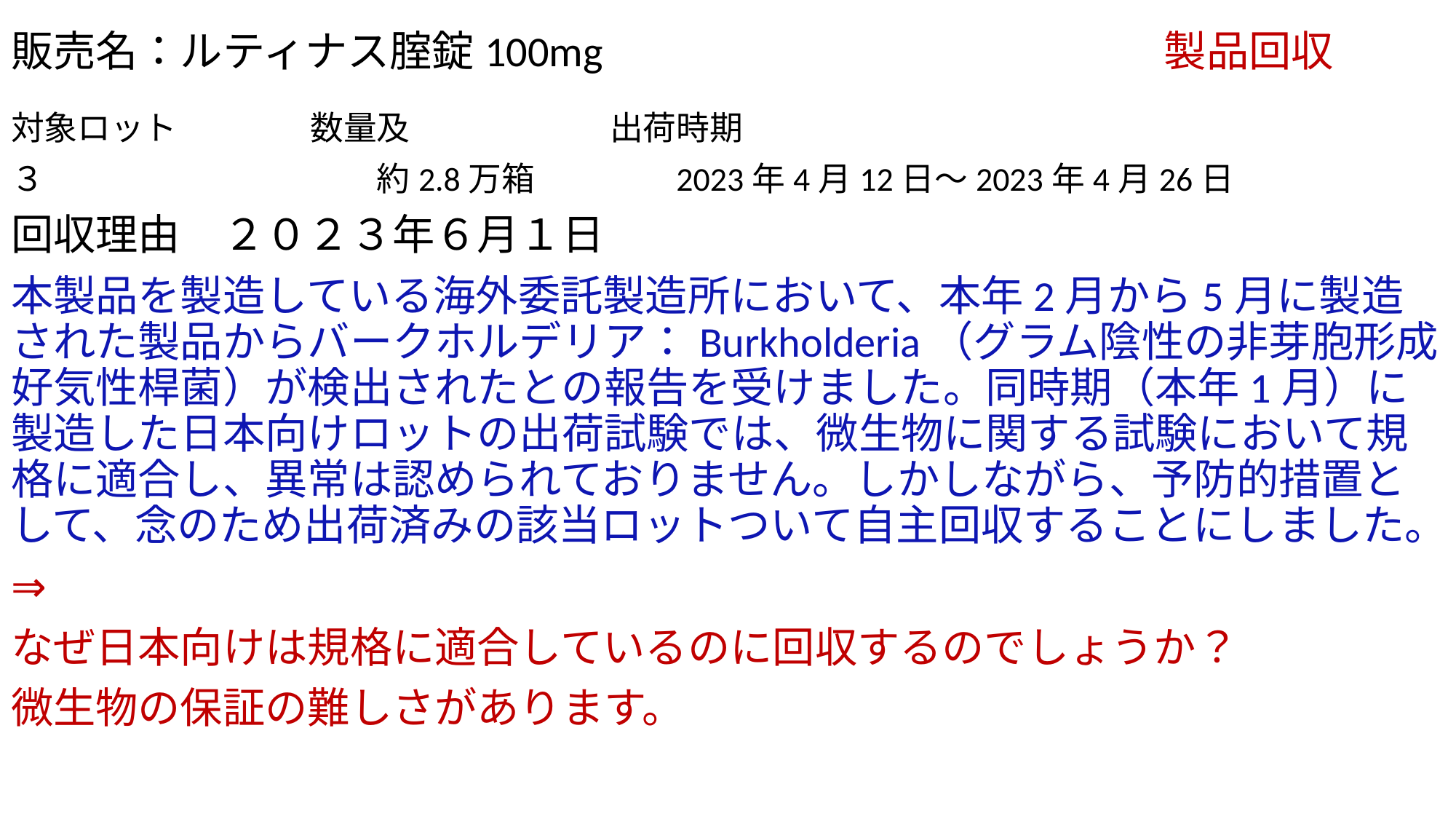

# 販売名：ルティナス腟錠100mg　　　　　　　　　　　　　製品回収
対象ロット　　　　数量及　　　　　　出荷時期
３　　　　　　　　　　約2.8万箱　　　　2023年4月12日～2023年4月26日
回収理由　２０２３年６月１日
本製品を製造している海外委託製造所において、本年2月から5月に製造された製品からバークホルデリア：Burkholderia（グラム陰性の非芽胞形成好気性桿菌）が検出されたとの報告を受けました。同時期（本年1月）に製造した日本向けロットの出荷試験では、微生物に関する試験において規格に適合し、異常は認められておりません。しかしながら、予防的措置として、念のため出荷済みの該当ロットついて自主回収することにしました。
⇒
なぜ日本向けは規格に適合しているのに回収するのでしょうか？
微生物の保証の難しさがあります。